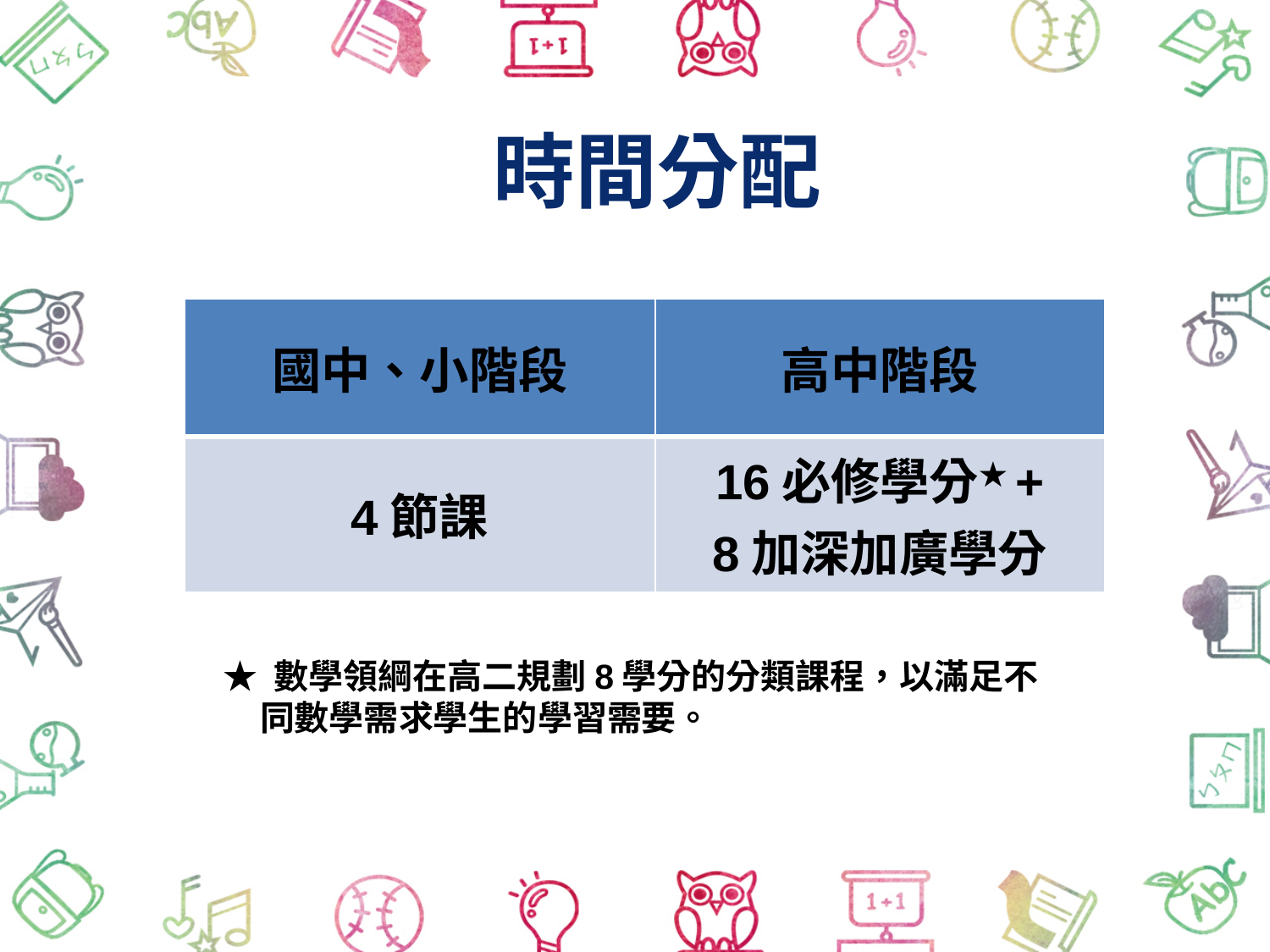

# 時間分配
| 國中、小階段 | 高中階段 |
| --- | --- |
| 4節課 | 16必修學分★+ 8加深加廣學分 |
★ 數學領綱在高二規劃8學分的分類課程，以滿足不同數學需求學生的學習需要。